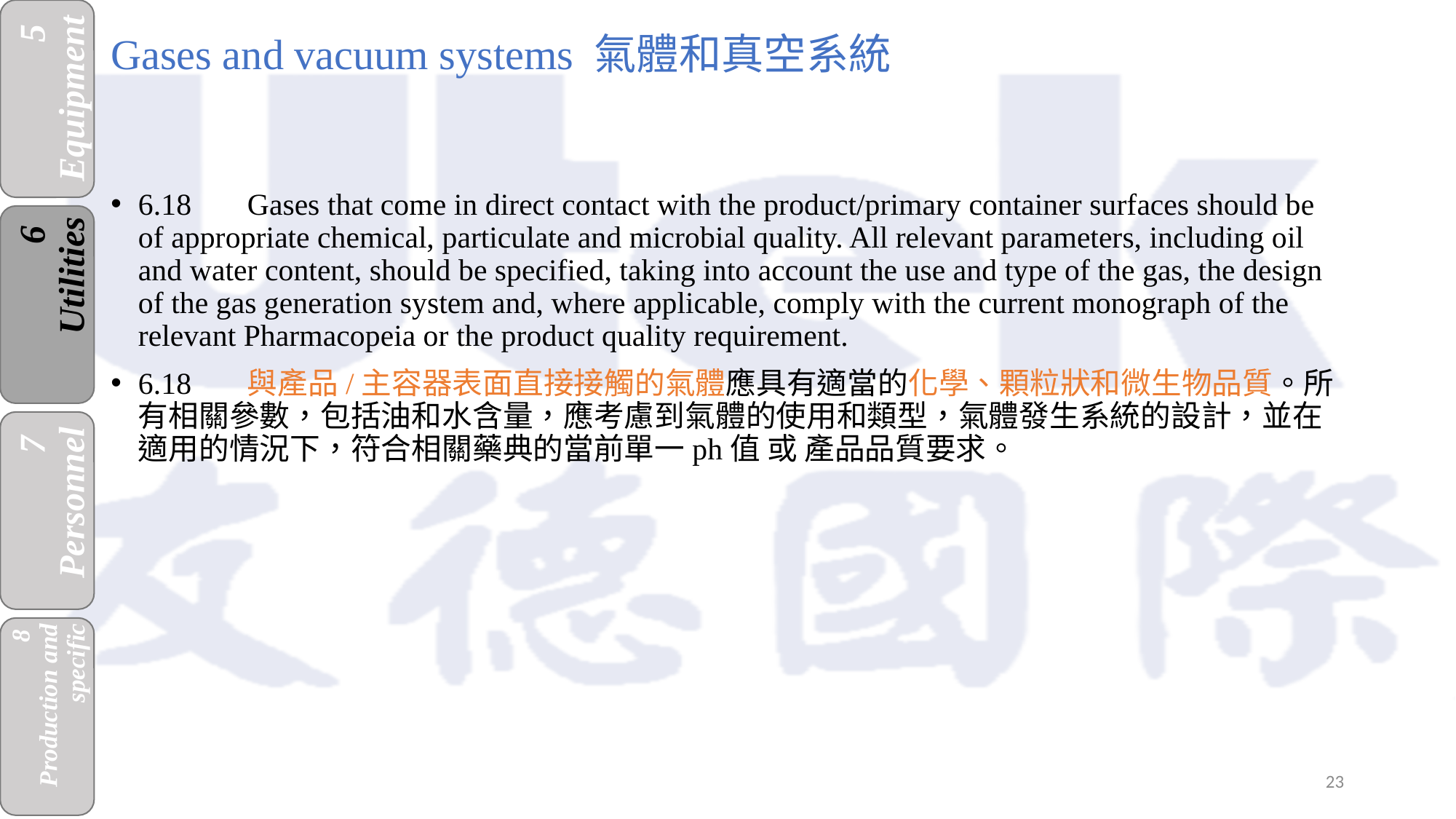

Gases and vacuum systems 氣體和真空系統

6.18	Gases that come in direct contact with the product/primary container surfaces should be of appropriate chemical, particulate and microbial quality. All relevant parameters, including oil and water content, should be specified, taking into account the use and type of the gas, the design of the gas generation system and, where applicable, comply with the current monograph of the relevant Pharmacopeia or the product quality requirement.
6.18	與產品/主容器表面直接接觸的氣體應具有適當的化學、顆粒狀和微生物品質。所有相關參數，包括油和水含量，應考慮到氣體的使用和類型，氣體發生系統的設計，並在適用的情況下，符合相關藥典的當前單一ph值 或 產品品質要求。
23